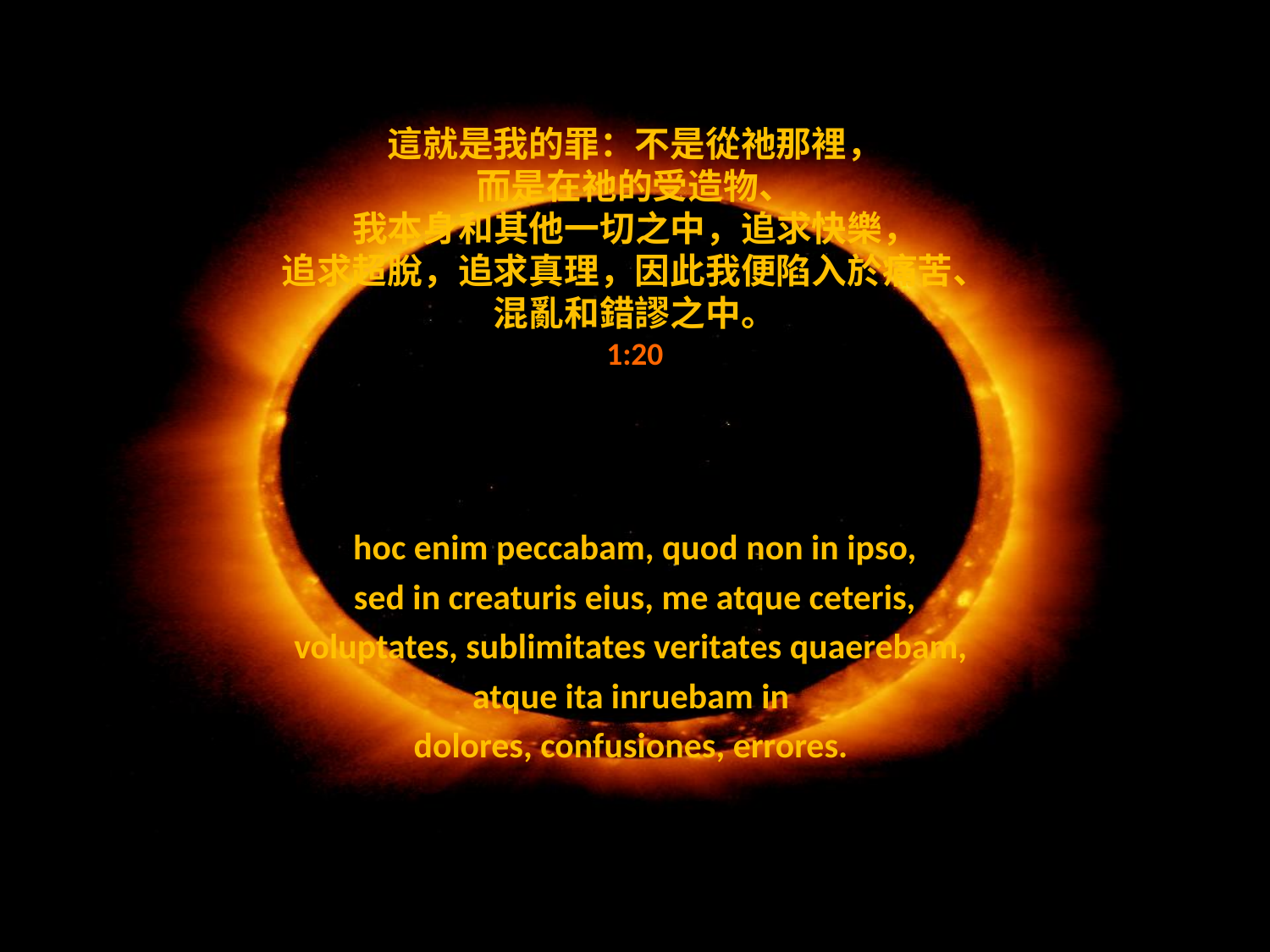

# 這就是我的罪：不是從祂那裡， 而是在祂的受造物、 我本身和其他一切之中，追求快樂， 追求超脫，追求真理，因此我便陷入於痛苦、 混亂和錯謬之中。 1:20
hoc enim peccabam, quod non in ipso,
 sed in creaturis eius, me atque ceteris,
voluptates, sublimitates veritates quaerebam,
atque ita inruebam in
dolores, confusiones, errores.